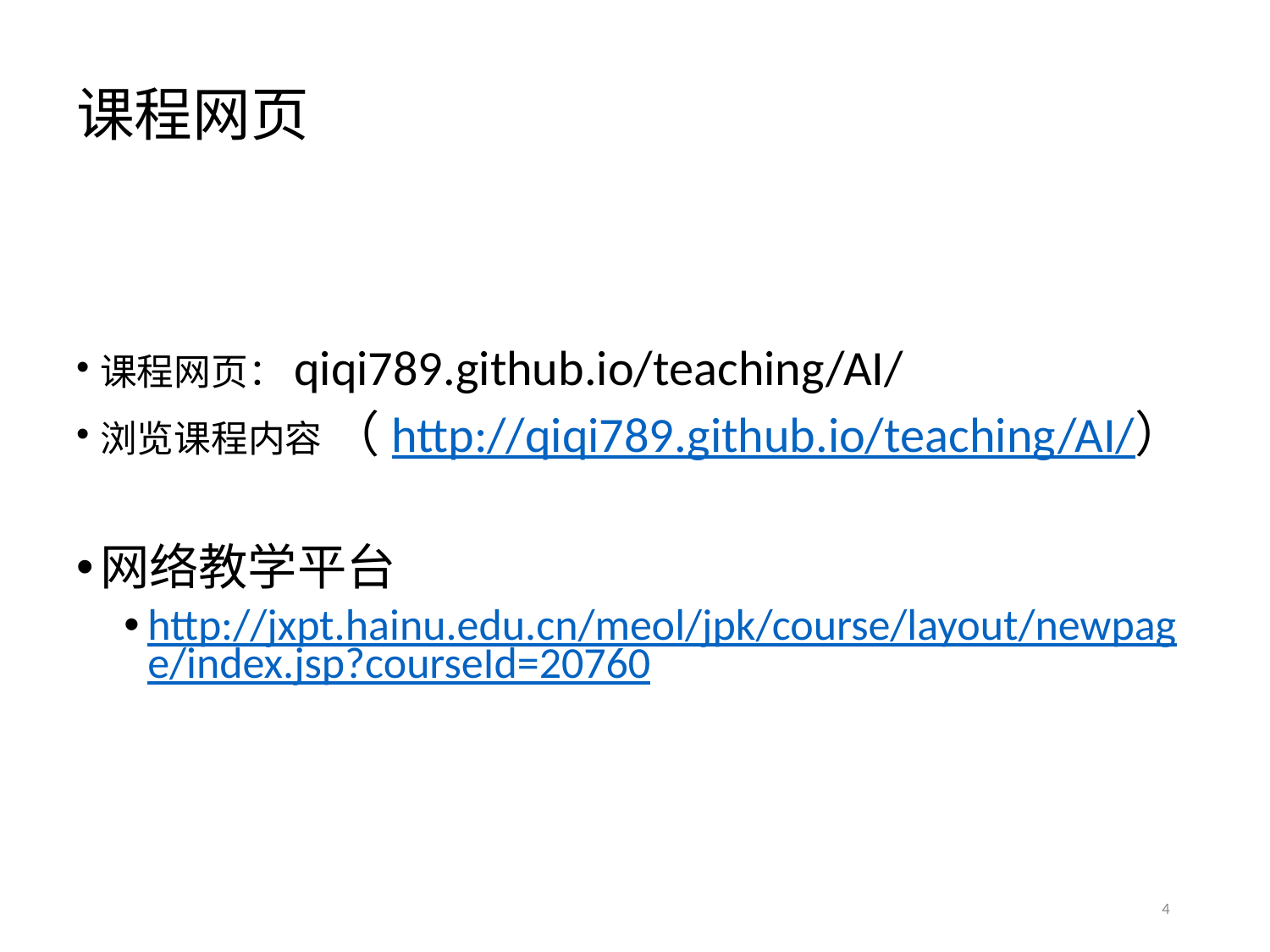

# 课程网页
课程网页：qiqi789.github.io/teaching/AI/
浏览课程内容 （http://qiqi789.github.io/teaching/AI/）

网络教学平台
http://jxpt.hainu.edu.cn/meol/jpk/course/layout/newpage/index.jsp?courseId=20760

4